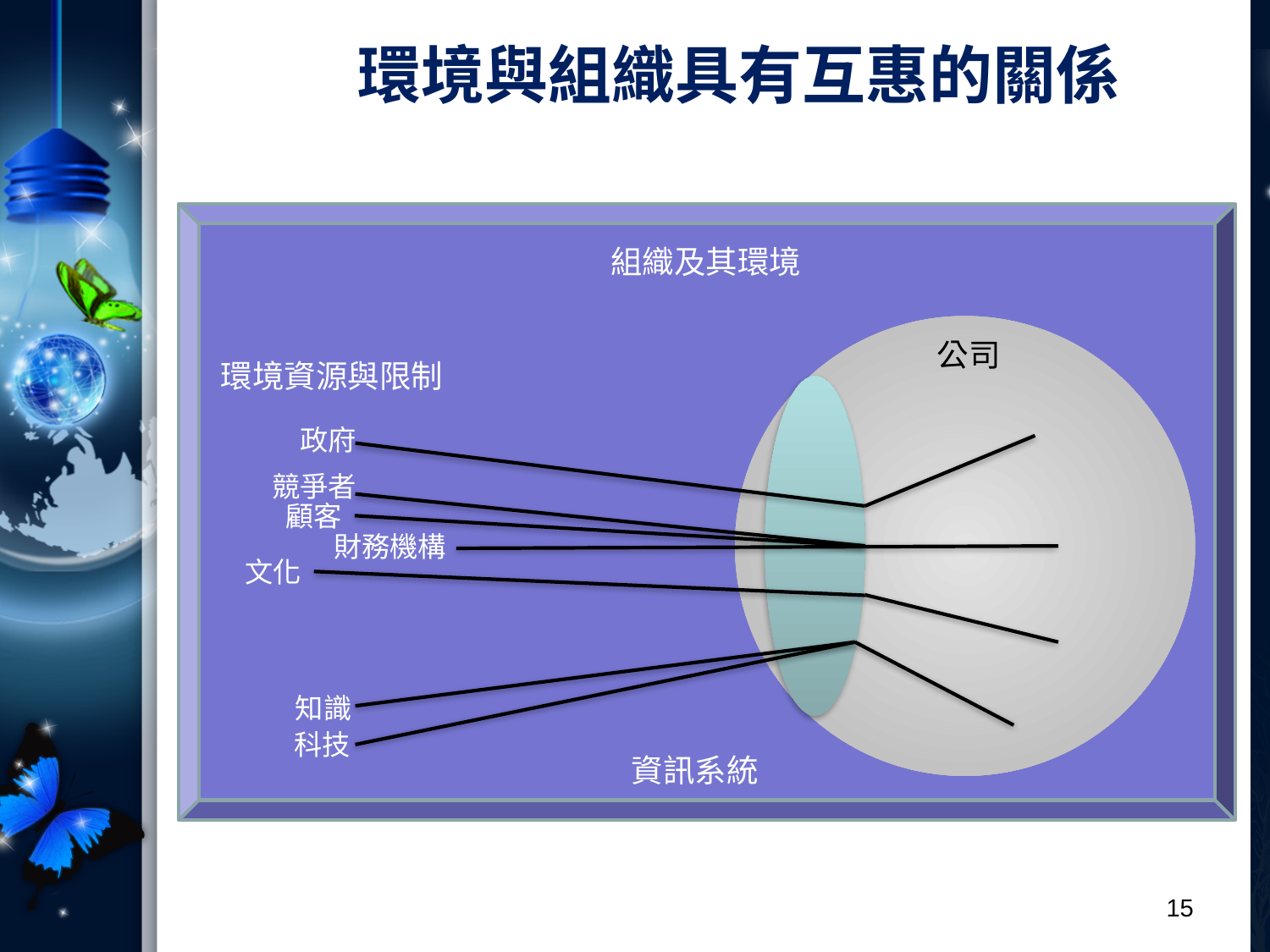

# 環境與組織具有互惠的關係

組織及其環境

公司
環境資源與限制

政府
競爭者
顧客
財務機構
文化
知識
科技
資訊系統
15